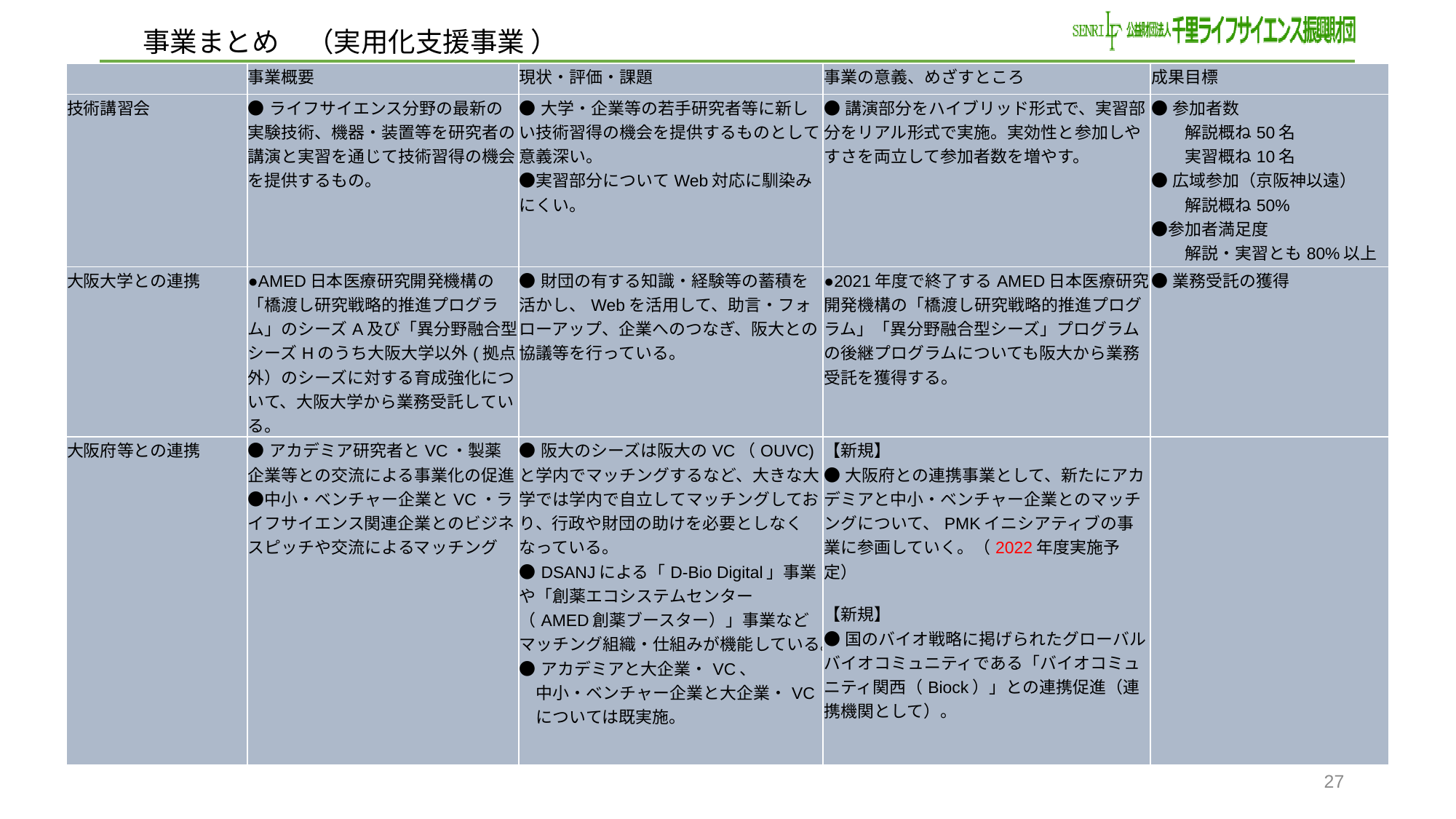

事業まとめ　（実用化支援事業 ）
|  | 事業概要 | 現状・評価・課題 | 事業の意義、めざすところ | 成果目標 |
| --- | --- | --- | --- | --- |
| 技術講習会 | ●ライフサイエンス分野の最新の実験技術、機器・装置等を研究者の講演と実習を通じて技術習得の機会を提供するもの。 | ●大学・企業等の若手研究者等に新しい技術習得の機会を提供するものとして意義深い。 ●実習部分についてWeb対応に馴染みにくい。 | ●講演部分をハイブリッド形式で、実習部分をリアル形式で実施。実効性と参加しやすさを両立して参加者数を増やす。 | ●参加者数 　　解説概ね50名　 　　実習概ね10名 ●広域参加（京阪神以遠） 　　解説概ね50%　　 ●参加者満足度 　　解説・実習とも80%以上 |
| 大阪大学との連携 | ●AMED日本医療研究開発機構の「橋渡し研究戦略的推進プログラム」のシーズA及び「異分野融合型シーズHのうち大阪大学以外(拠点外）のシーズに対する育成強化について、大阪大学から業務受託している。 | ●財団の有する知識・経験等の蓄積を活かし、Webを活用して、助言・フォローアップ、企業へのつなぎ、阪大との協議等を行っている。 | ●2021年度で終了するAMED日本医療研究開発機構の「橋渡し研究戦略的推進プログラム」「異分野融合型シーズ」プログラムの後継プログラムについても阪大から業務受託を獲得する。 | ●業務受託の獲得 |
| 大阪府等との連携 | ●アカデミア研究者とVC・製薬企業等との交流による事業化の促進 ●中小・ベンチャー企業とVC・ライフサイエンス関連企業とのビジネスピッチや交流によるマッチング | ●阪大のシーズは阪大のVC（OUVC)と学内でマッチングするなど、大きな大学では学内で自立してマッチングしており、行政や財団の助けを必要としなくなっている。 ●DSANJによる「D-Bio Digital」事業や「創薬エコシステムセンター（AMED創薬ブースター）」事業などマッチング組織・仕組みが機能している。 ●アカデミアと大企業・VC、 　中小・ベンチャー企業と大企業・VC 　については既実施。 | 【新規】 ●大阪府との連携事業として、新たにアカデミアと中小・ベンチャー企業とのマッチングについて、PMKイニシアティブの事業に参画していく。（2022年度実施予定） 【新規】 ●国のバイオ戦略に掲げられたグローバルバイオコミュニティである「バイオコミュニティ関西（Biock）」との連携促進（連携機関として）。 |  |
27